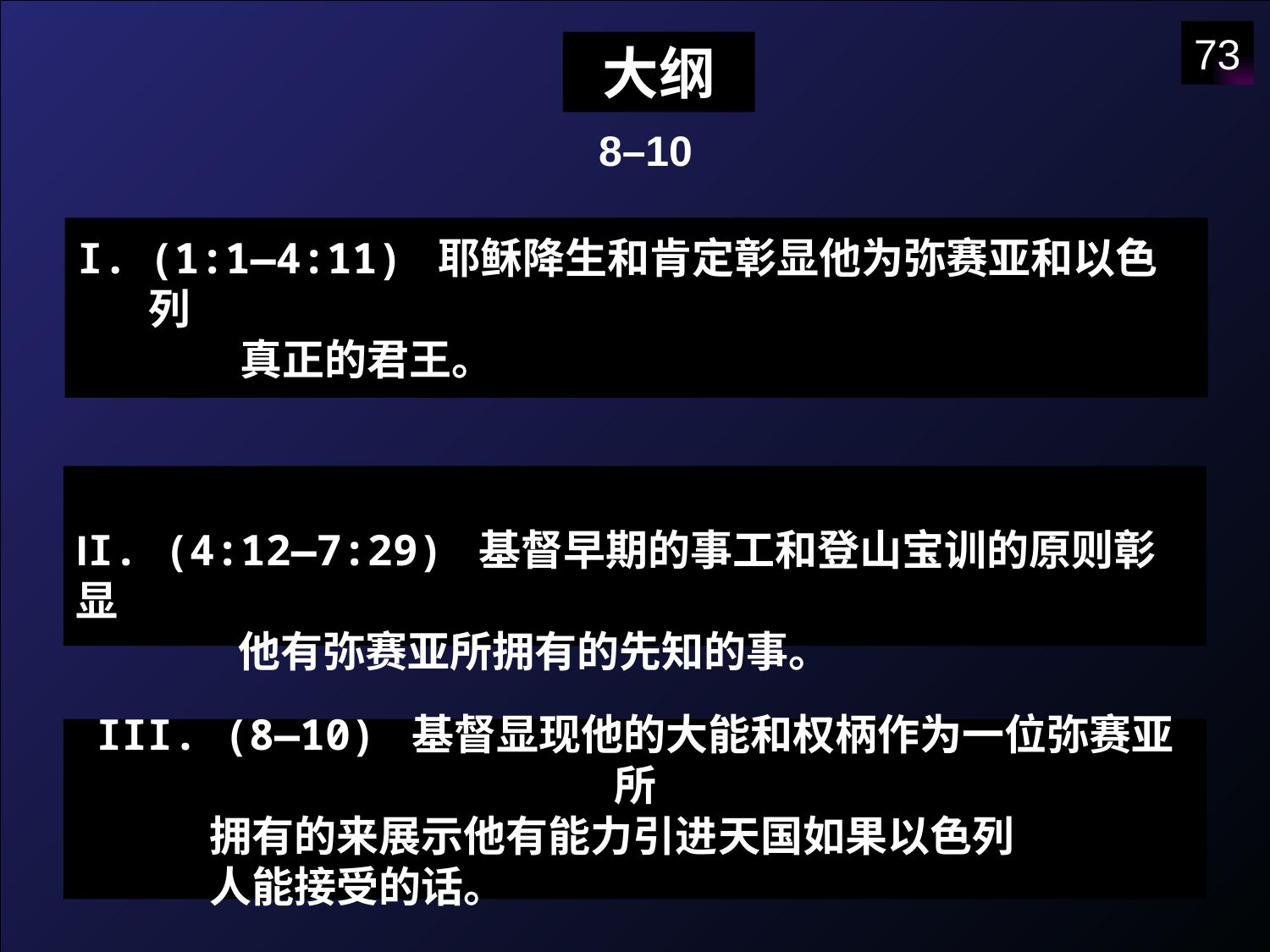

73
大纲
8–10

(1:1—4:11) 耶稣降生和肯定彰显他为弥赛亚和以色列
                真正的君王。

II. (4:12—7:29) 基督早期的事工和登山宝训的原则彰显
                他有弥赛亚所拥有的先知的事。

III. (8—10) 基督显现他的大能和权柄作为一位弥赛亚所
             拥有的来展示他有能力引进天国如果以色列
             人能接受的话。